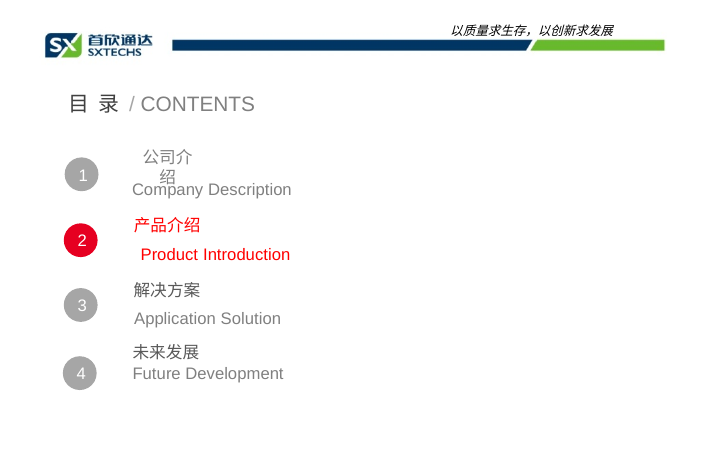

以质量求生存，以创新求发展
目  录 / CONTENTS
公司介绍
Company Description
1
产品介绍
Product Introduction
2
解决方案
Application Solution
3
未来发展
Future Development
4